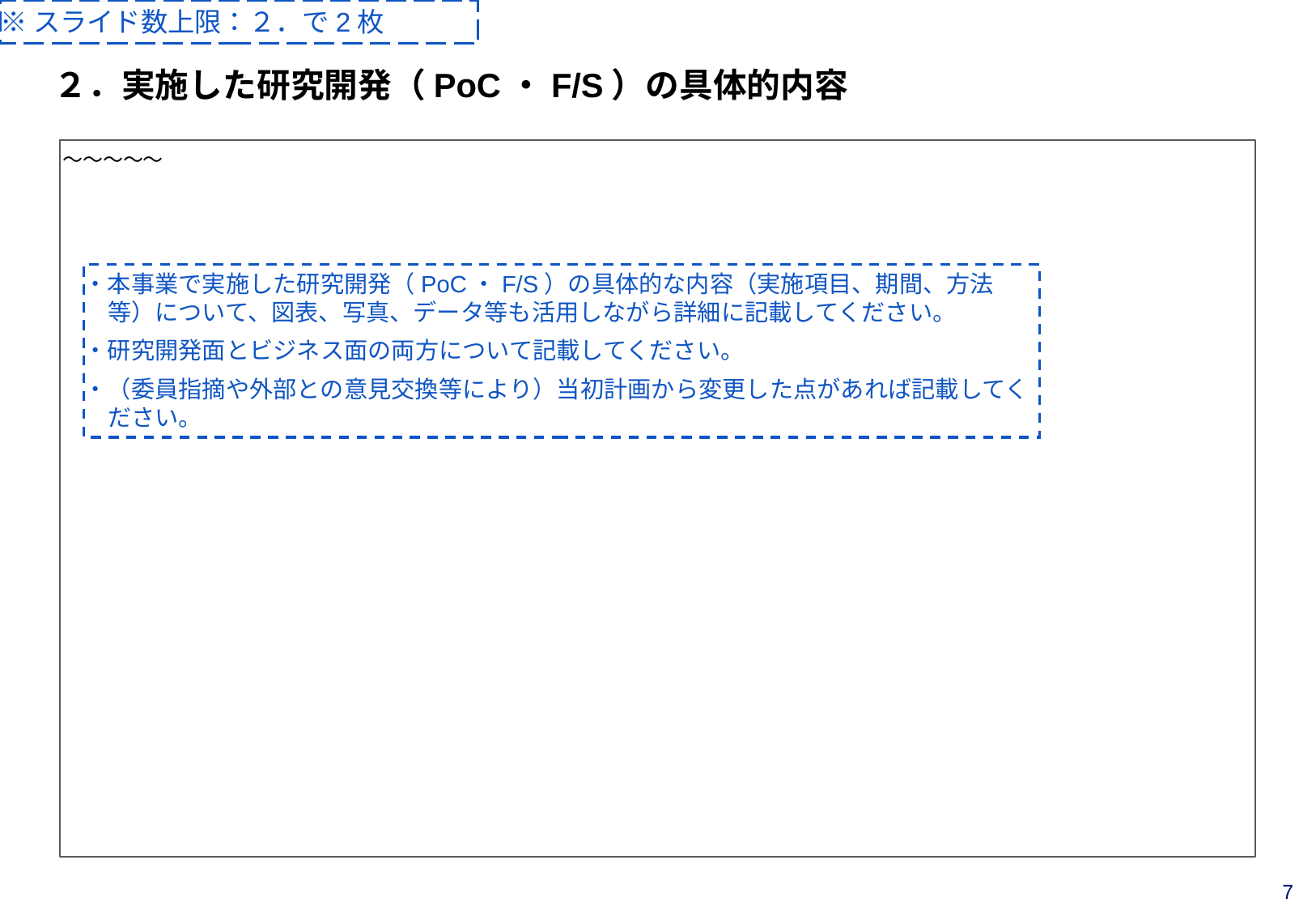

※スライド数上限：２．で2枚
# ２．実施した研究開発（PoC・F/S）の具体的内容
～～～～～
・本事業で実施した研究開発（PoC・F/S）の具体的な内容（実施項目、期間、方法等）について、図表、写真、データ等も活用しながら詳細に記載してください。
・研究開発面とビジネス面の両方について記載してください。
・（委員指摘や外部との意見交換等により）当初計画から変更した点があれば記載してください。